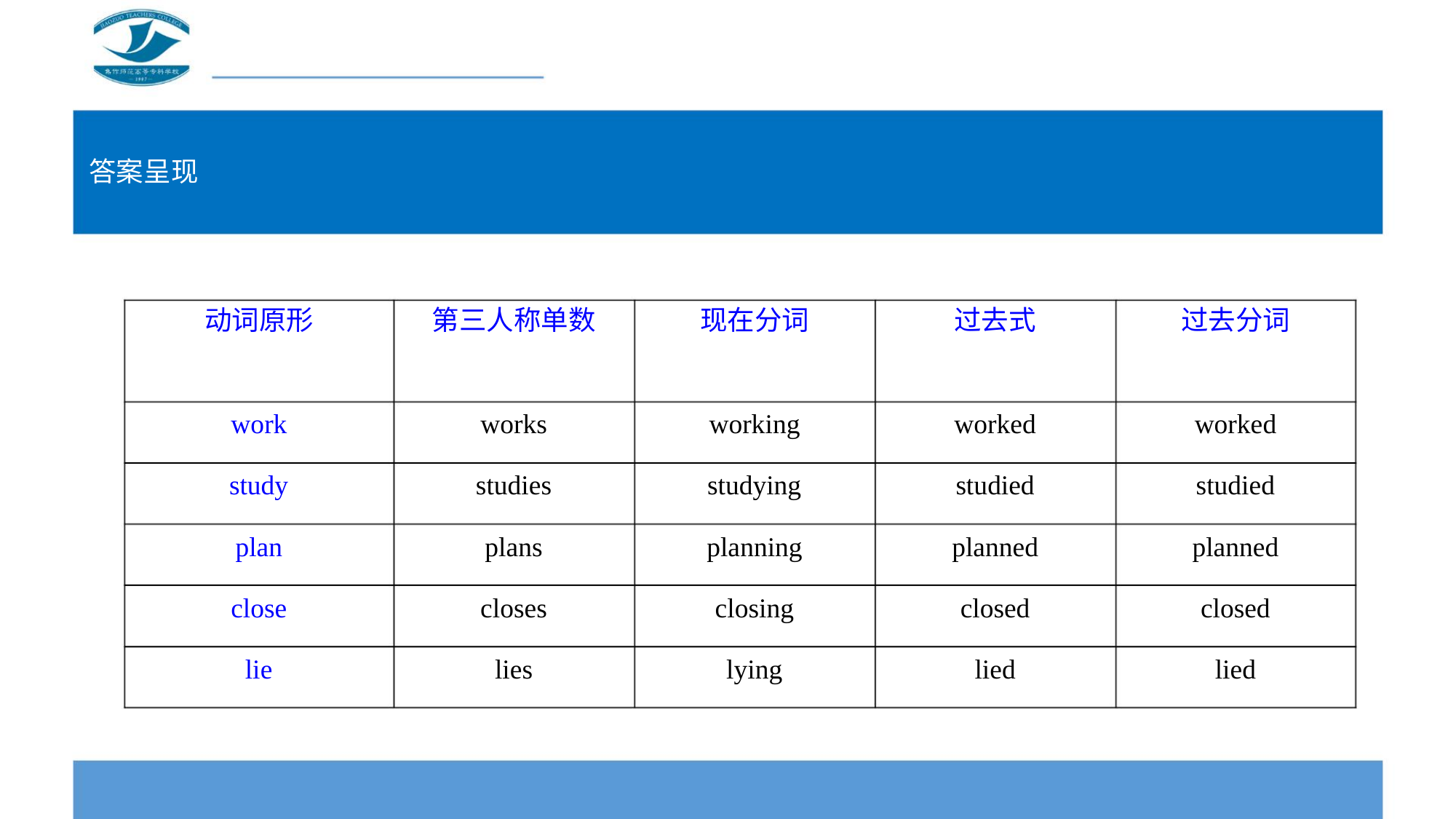

答案呈现
动词原形
第三人称单数
现在分词
过去式
过去分词
work
study
plan
close
lie
works
studies
plans
closes
lies
working
studying
planning
closing
lying
worked
studied
planned
closed
lied
worked
studied
planned
closed
lied